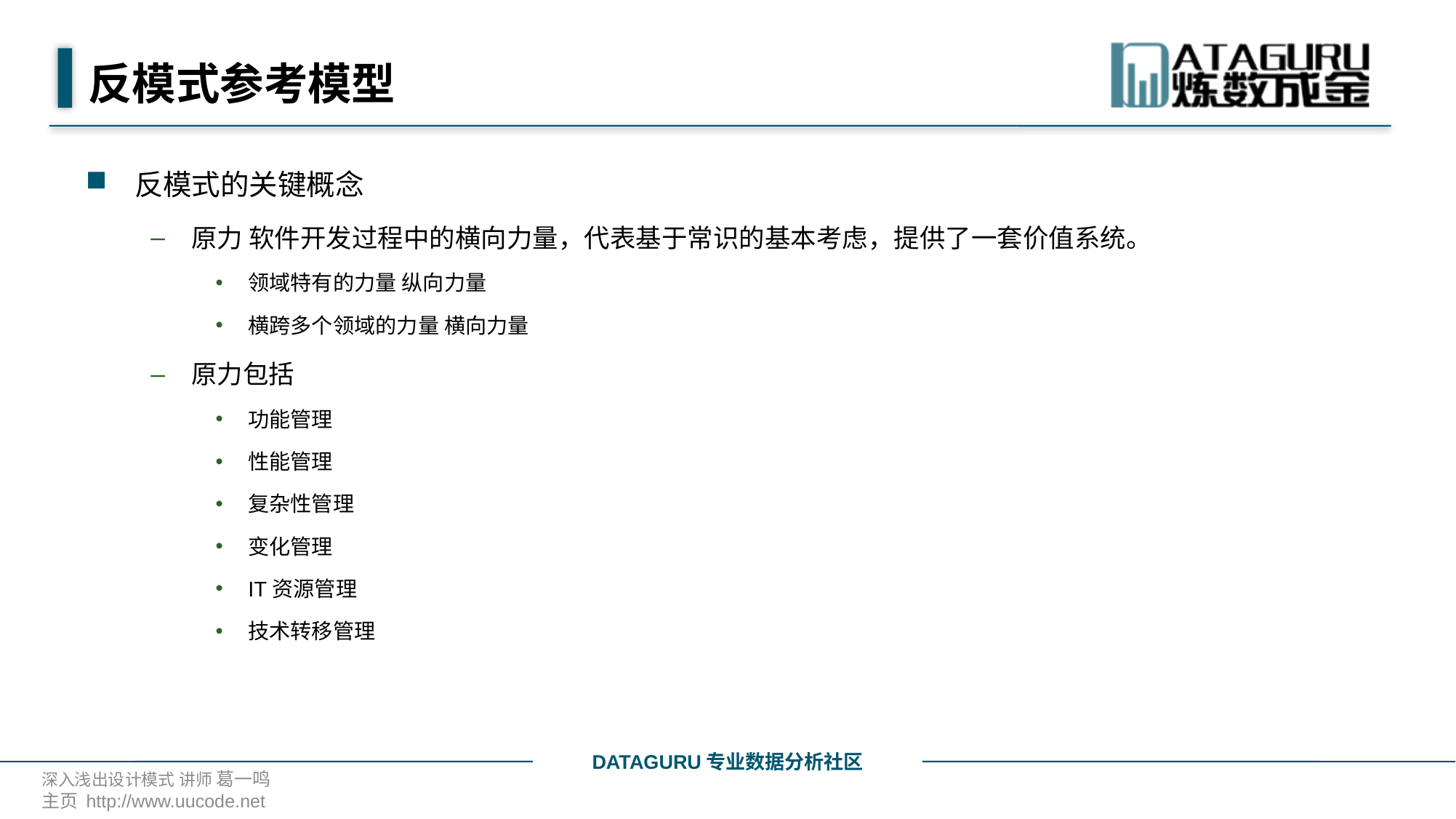

# 反模式参考模型
反模式的关键概念
原力 软件开发过程中的横向力量，代表基于常识的基本考虑，提供了一套价值系统。
领域特有的力量 纵向力量
横跨多个领域的力量 横向力量
原力包括
功能管理
性能管理
复杂性管理
变化管理
IT资源管理
技术转移管理